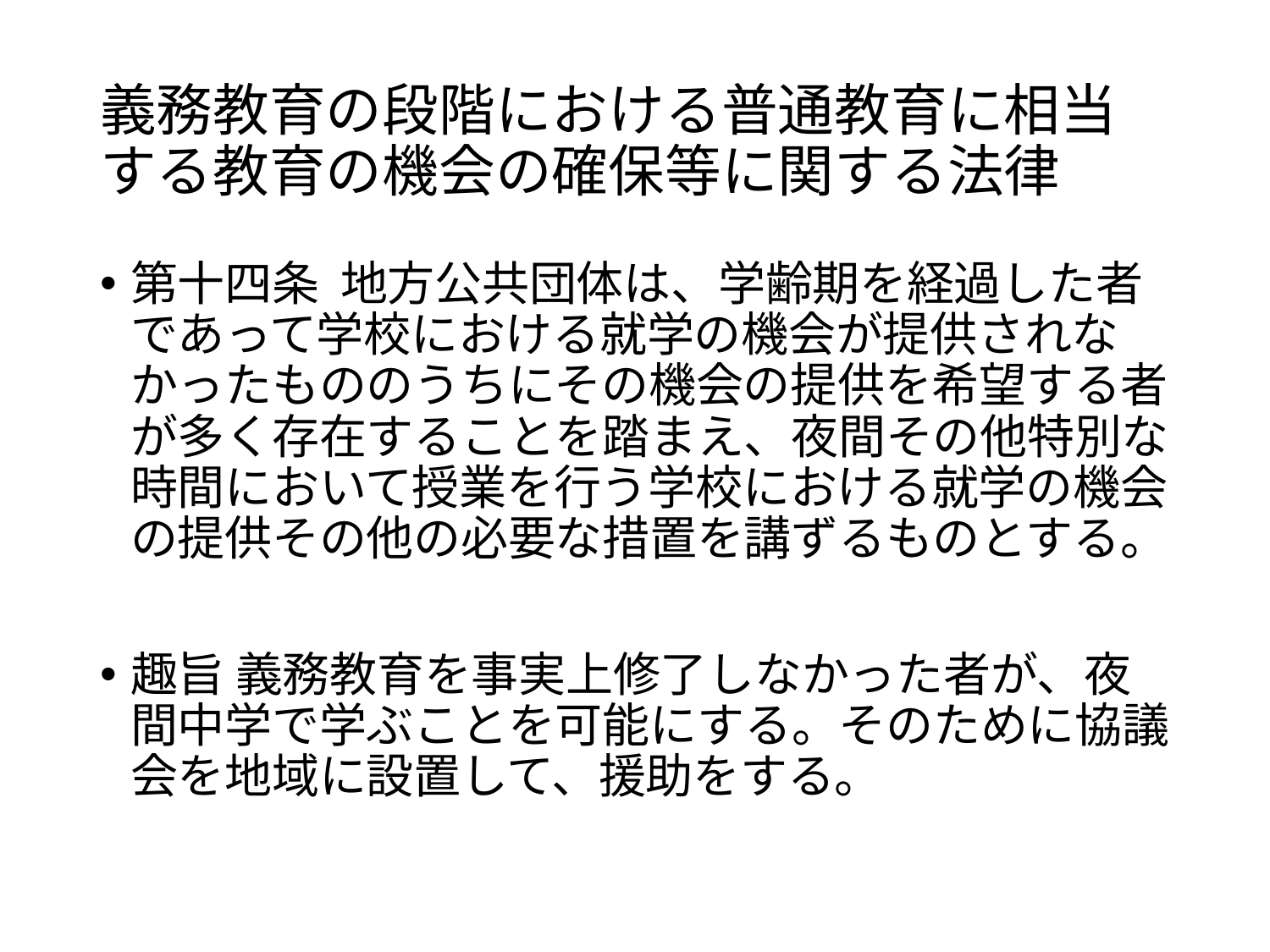

# 義務教育の段階における普通教育に相当する教育の機会の確保等に関する法律
第十四条  地方公共団体は、学齢期を経過した者であって学校における就学の機会が提供されなかったもののうちにその機会の提供を希望する者が多く存在することを踏まえ、夜間その他特別な時間において授業を行う学校における就学の機会の提供その他の必要な措置を講ずるものとする。

趣旨 義務教育を事実上修了しなかった者が、夜間中学で学ぶことを可能にする。そのために協議会を地域に設置して、援助をする。